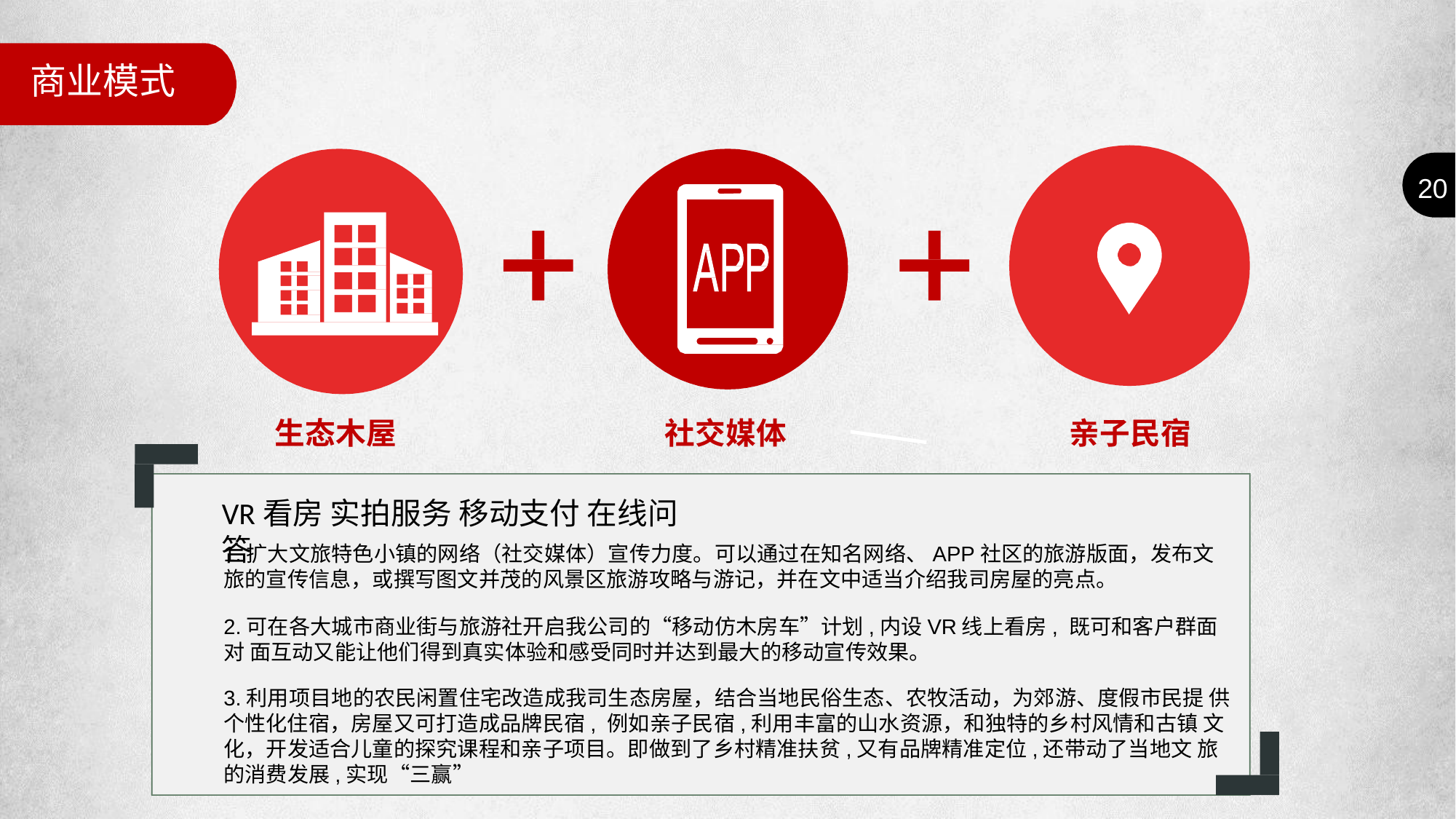

商业模式

20

社交媒体
亲子民宿
生态木屋

VR看房 实拍服务 移动支付 在线问答
1.扩大文旅特色小镇的网络（社交媒体）宣传力度。可以通过在知名网络、APP社区的旅游版面，发布文 旅的宣传信息，或撰写图文并茂的风景区旅游攻略与游记，并在文中适当介绍我司房屋的亮点。

2.可在各大城市商业街与旅游社开启我公司的“移动仿木房车”计划,内设VR线上看房, 既可和客户群面对 面互动又能让他们得到真实体验和感受同时并达到最大的移动宣传效果。

3.利用项目地的农民闲置住宅改造成我司生态房屋，结合当地民俗生态、农牧活动，为郊游、度假市民提 供个性化住宿，房屋又可打造成品牌民宿, 例如亲子民宿,利用丰富的山水资源，和独特的乡村风情和古镇 文化，开发适合儿童的探究课程和亲子项目。即做到了乡村精准扶贫,又有品牌精准定位,还带动了当地文 旅的消费发展,实现“三赢”